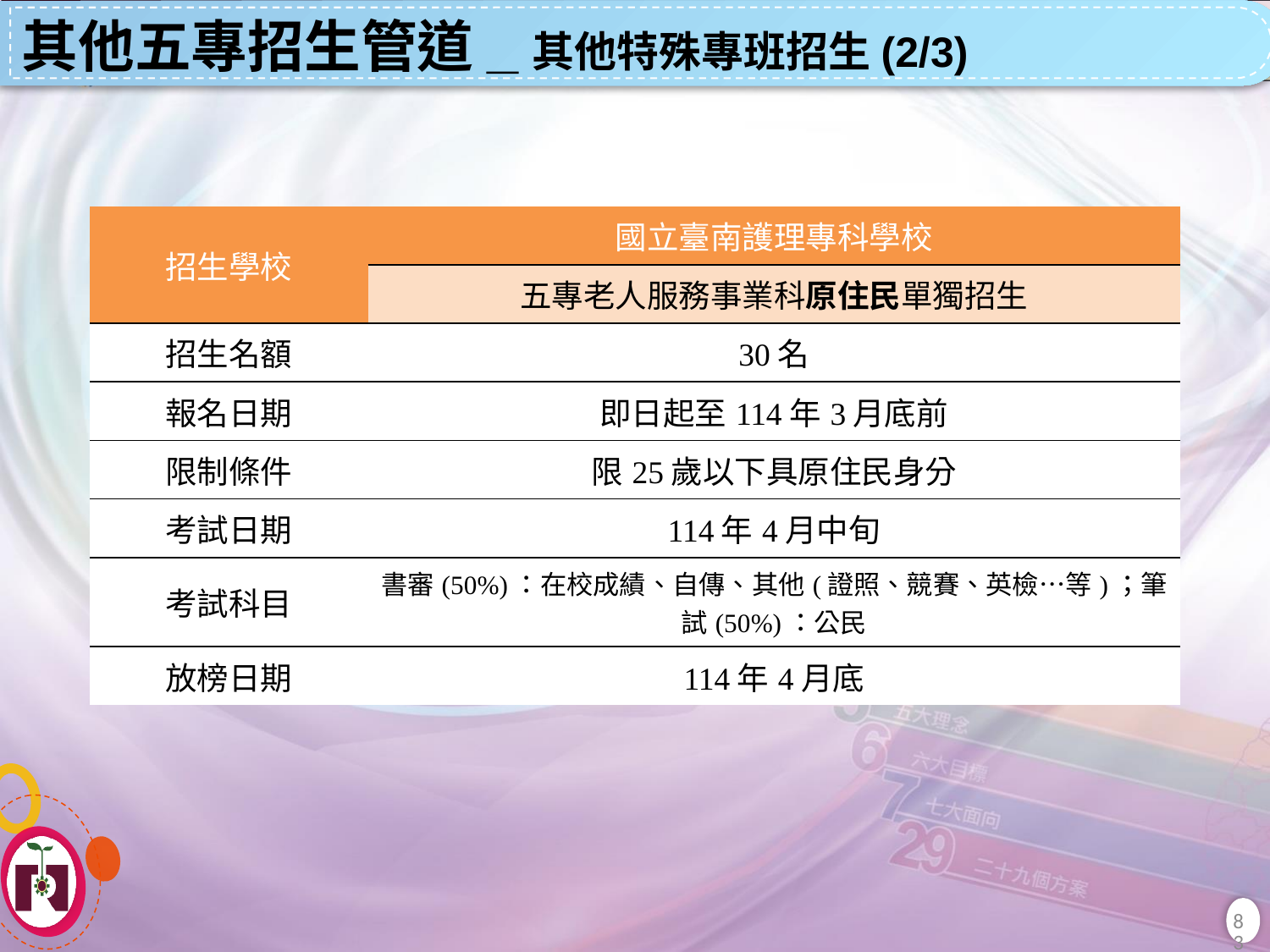

其他五專招生管道_其他特殊專班招生(2/3)

| 招生學校 | 國立臺南護理專科學校 |
| --- | --- |
|  | 五專老人服務事業科原住民單獨招生 |
| 招生名額 | 30名 |
| 報名日期 | 即日起至114年3月底前 |
| 限制條件 | 限25歲以下具原住民身分 |
| 考試日期 | 114年4月中旬 |
| 考試科目 | 書審(50%)：在校成績、自傳、其他(證照、競賽、英檢…等)；筆試(50%)：公民 |
| 放榜日期 | 114年4月底 |